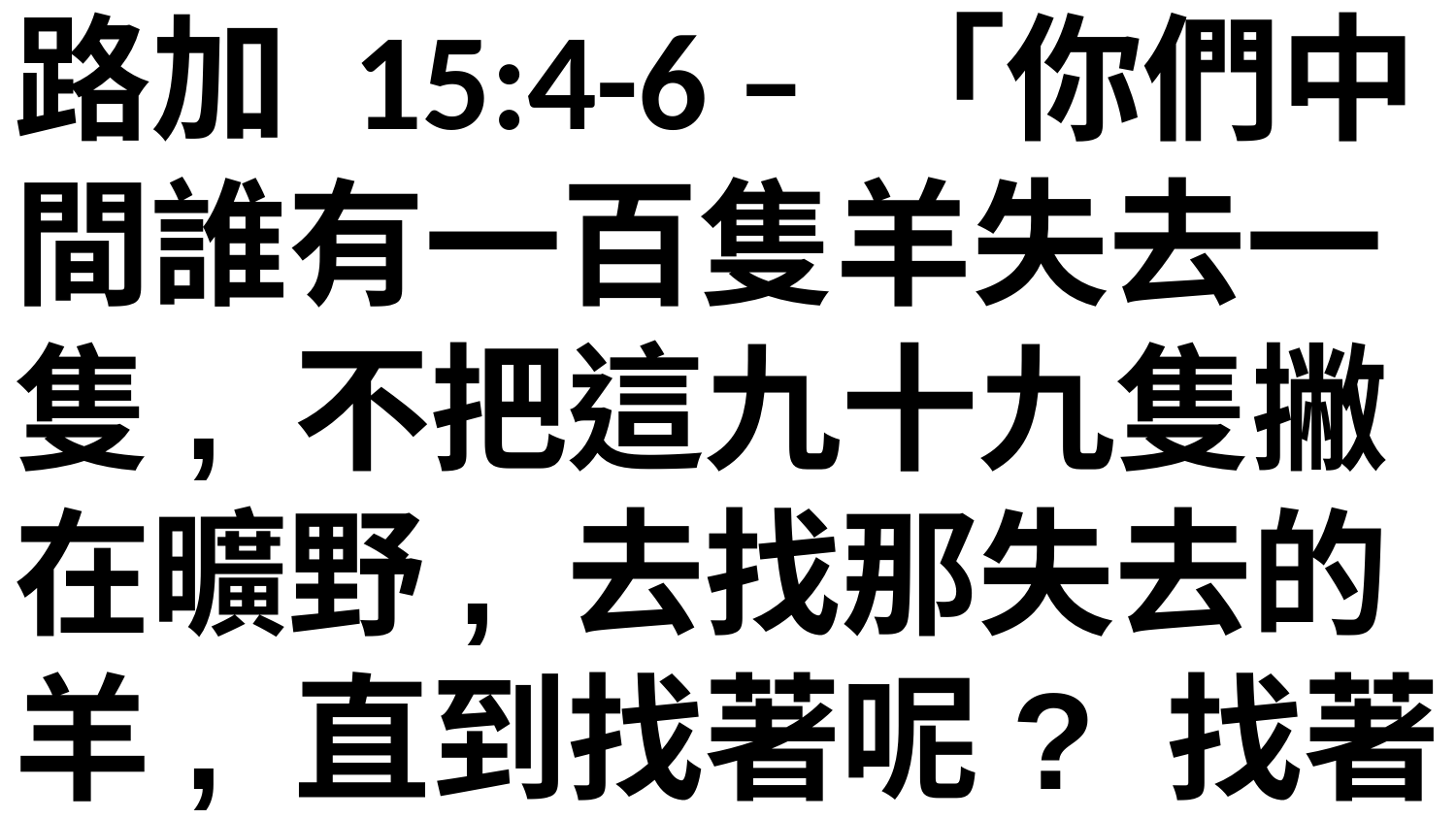

路加 15:4-6 – 「你們中間誰有一百隻羊失去一隻, 不把這九十九隻撇在曠野, 去找那失去的羊, 直到找著呢? 找著了,